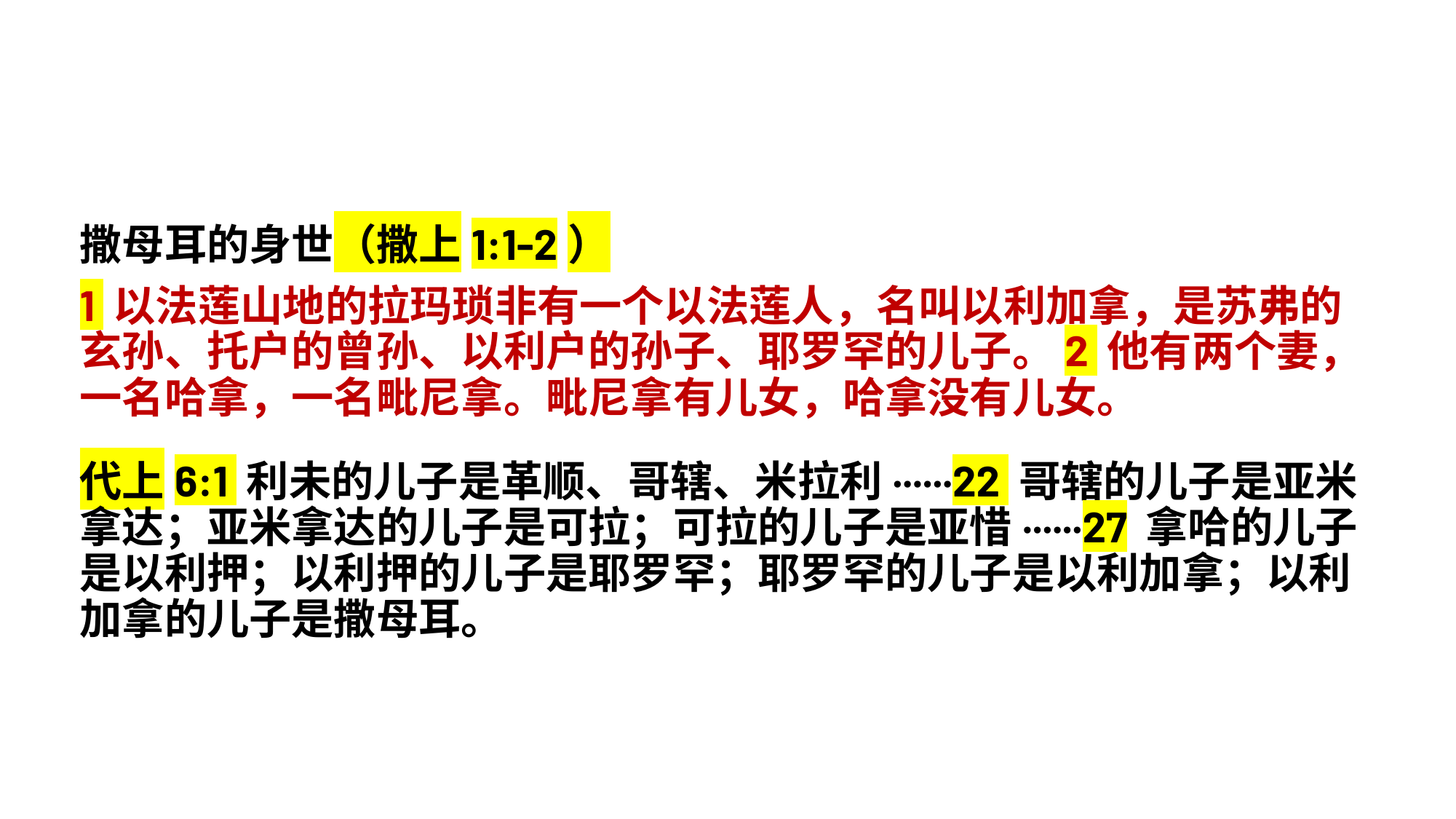

撒母耳的身世（撒上1:1-2）
1 以法莲山地的拉玛琐非有一个以法莲人，名叫以利加拿，是苏弗的玄孙、托户的曾孙、以利户的孙子、耶罗罕的儿子。2 他有两个妻，一名哈拿，一名毗尼拿。毗尼拿有儿女，哈拿没有儿女。

代上6:1 利未的儿子是革顺、哥辖、米拉利······22 哥辖的儿子是亚米拿达；亚米拿达的儿子是可拉；可拉的儿子是亚惜······27 拿哈的儿子是以利押；以利押的儿子是耶罗罕；耶罗罕的儿子是以利加拿；以利加拿的儿子是撒母耳。